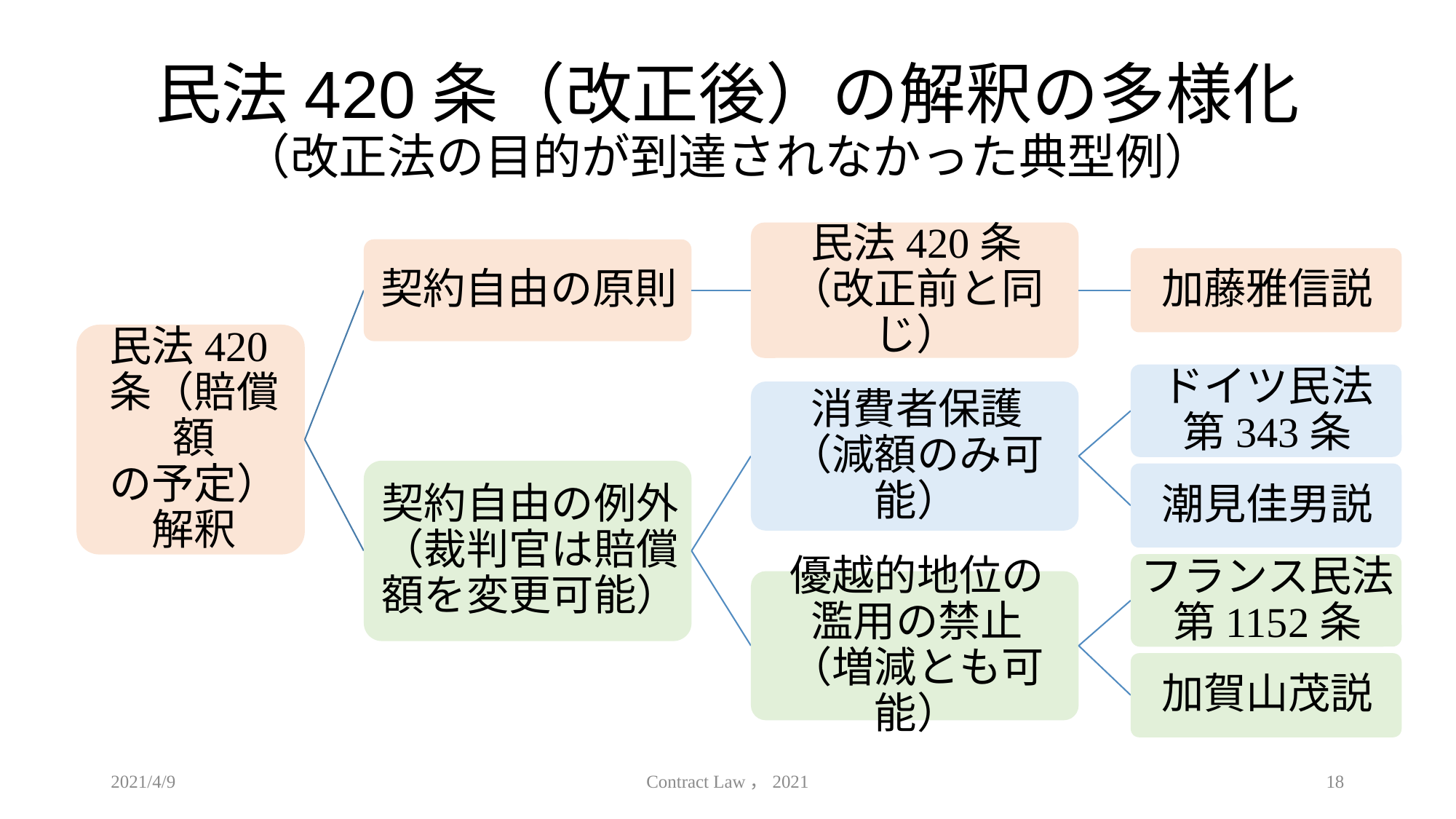

# 民法420条（改正後）の解釈の多様化 （改正法の目的が到達されなかった典型例）
民法420条（賠償額
の予定）
解釈

契約自由の原則

民法420条
（改正前と同じ）

加藤雅信説

契約自由の例外
（裁判官は賠償額を変更可能）

消費者保護
（減額のみ可能）

ドイツ民法
第343条

潮見佳男説

優越的地位の
濫用の禁止
（増減とも可能）

フランス民法第1152条

加賀山茂説
2021/4/9
Contract Law，2021
18